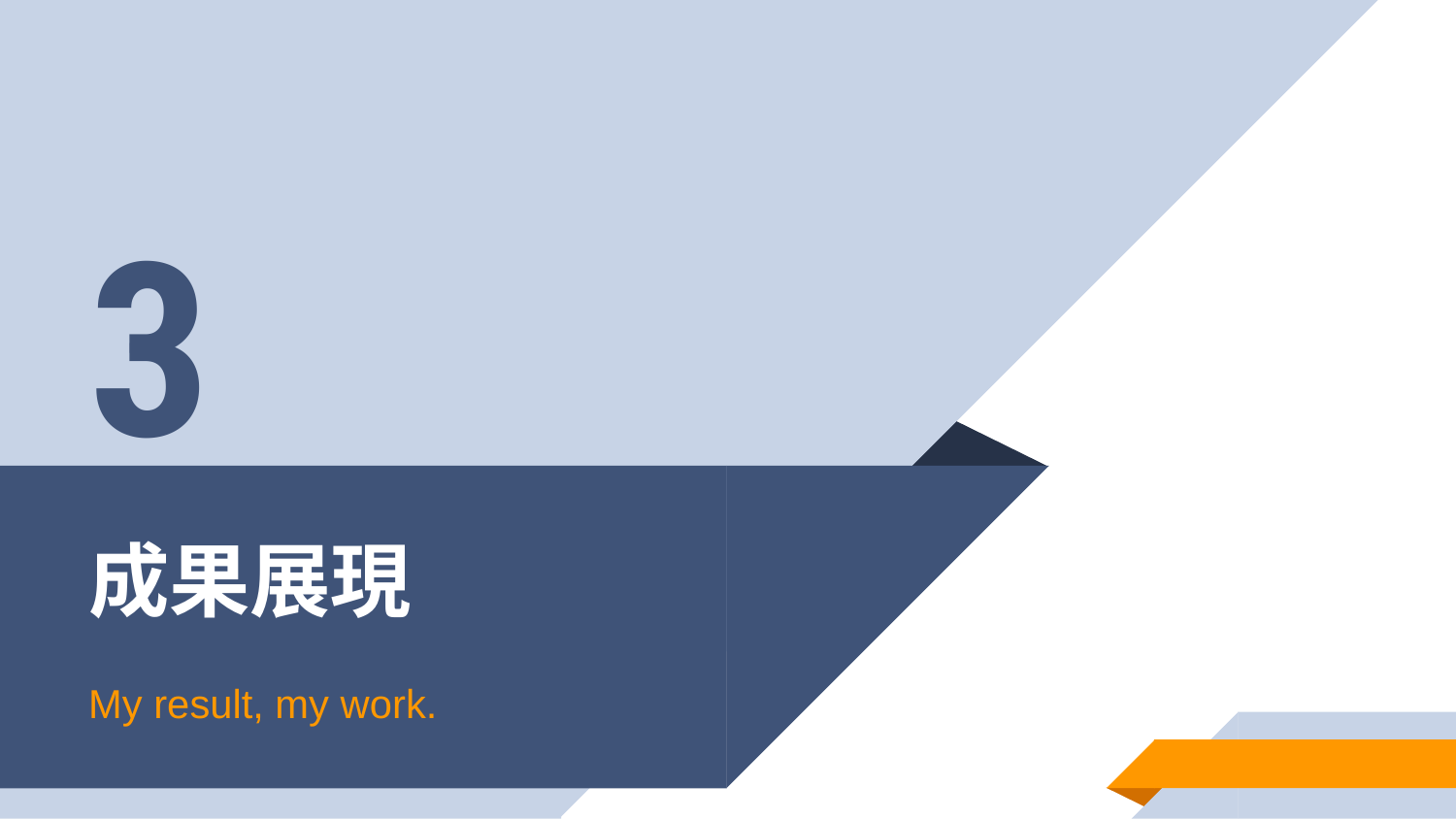

3
# 成果展現
My result, my work.